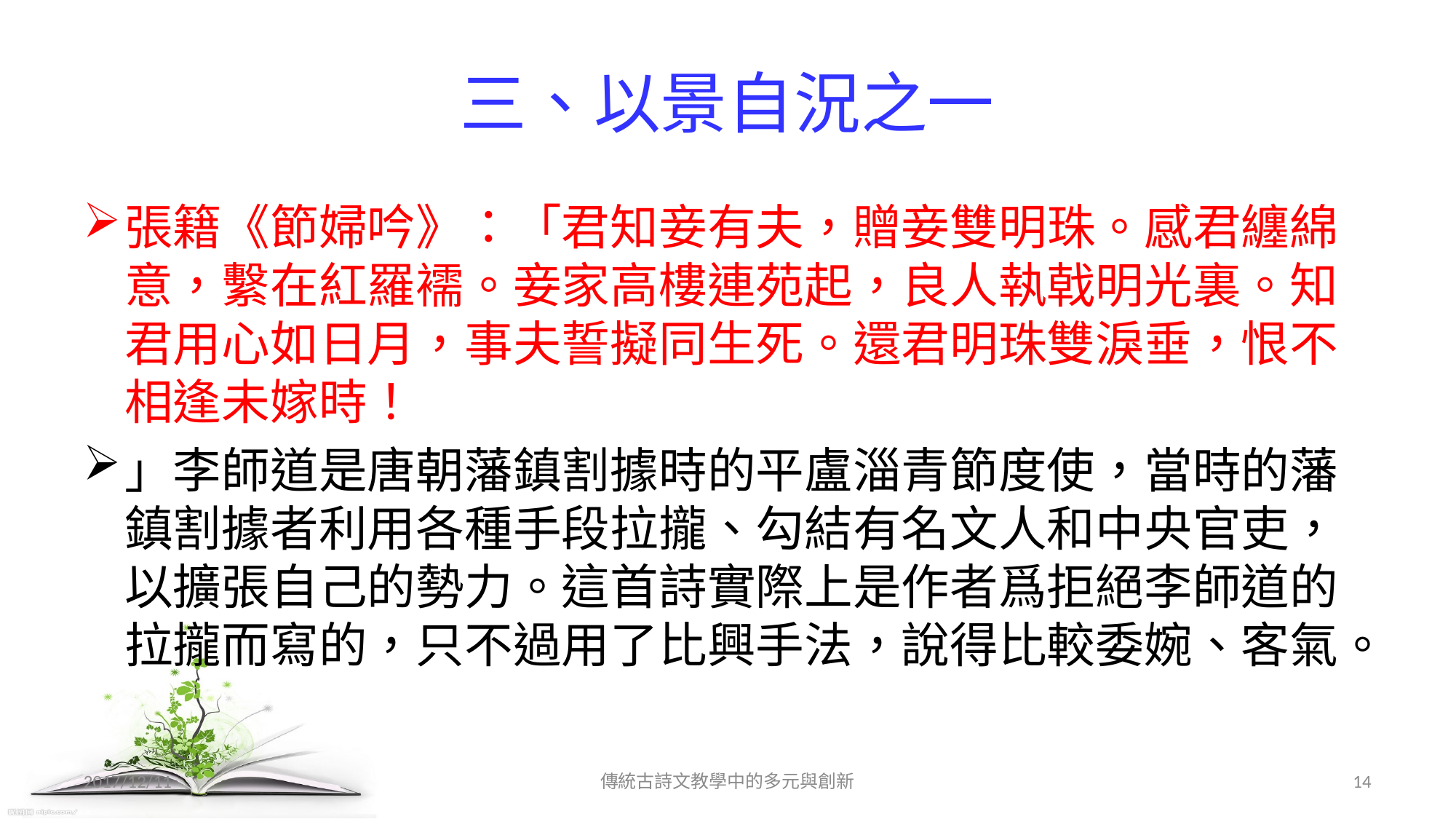

# 三、以景自況之一
張籍《節婦吟》：「君知妾有夫，贈妾雙明珠。感君纏綿意，繫在紅羅襦。妾家高樓連苑起，良人執戟明光裏。知君用心如日月，事夫誓擬同生死。還君明珠雙淚垂，恨不相逢未嫁時！
」李師道是唐朝藩鎮割據時的平盧淄青節度使，當時的藩鎮割據者利用各種手段拉攏、勾結有名文人和中央官吏，以擴張自己的勢力。這首詩實際上是作者爲拒絕李師道的拉攏而寫的，只不過用了比興手法，說得比較委婉、客氣。
2017/12/11
傳統古詩文教學中的多元與創新
14